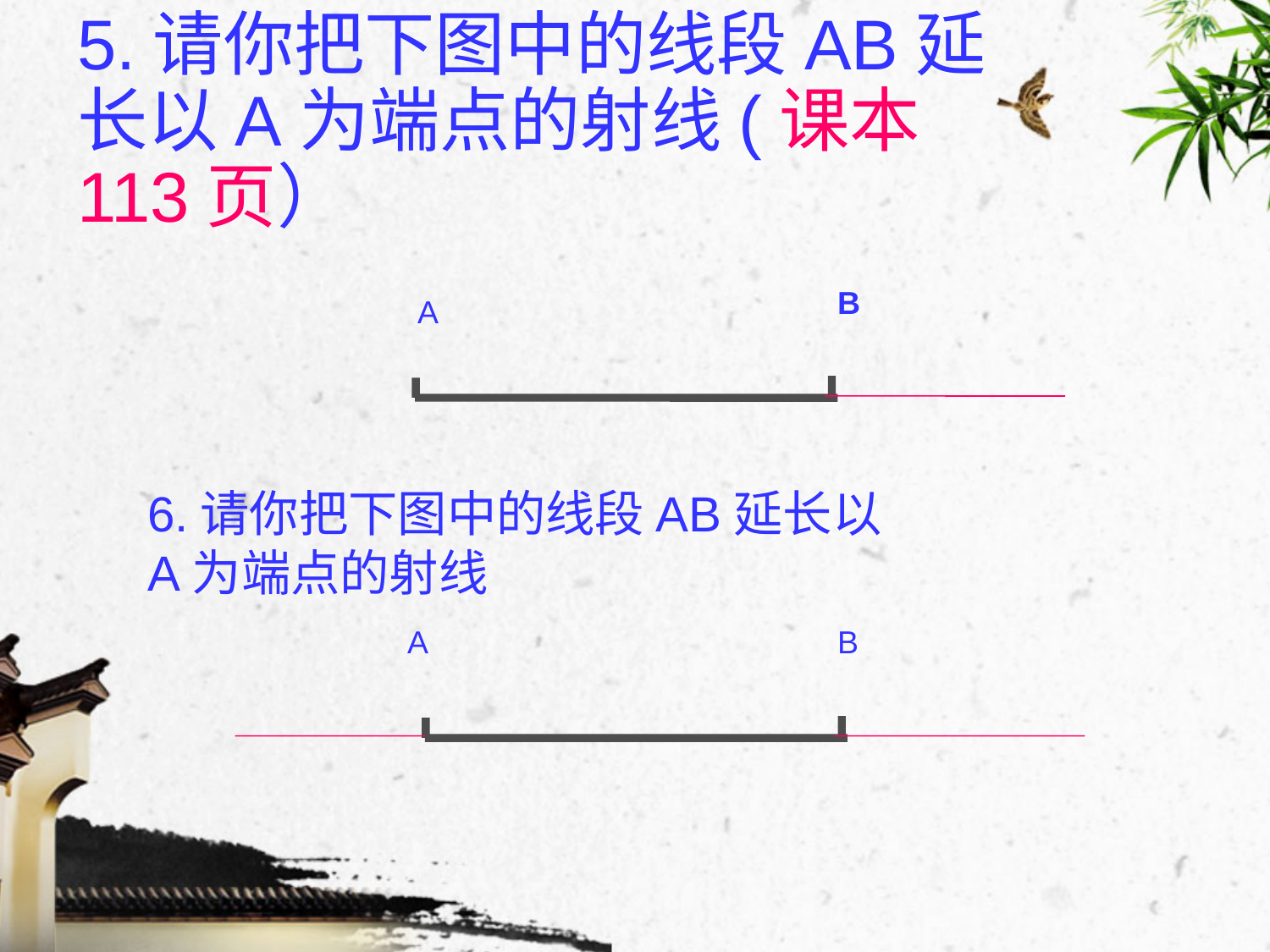

# 5.请你把下图中的线段AB延长以A为端点的射线(课本113页）
B
A

6.请你把下图中的线段AB延长以A为端点的射线
A
B